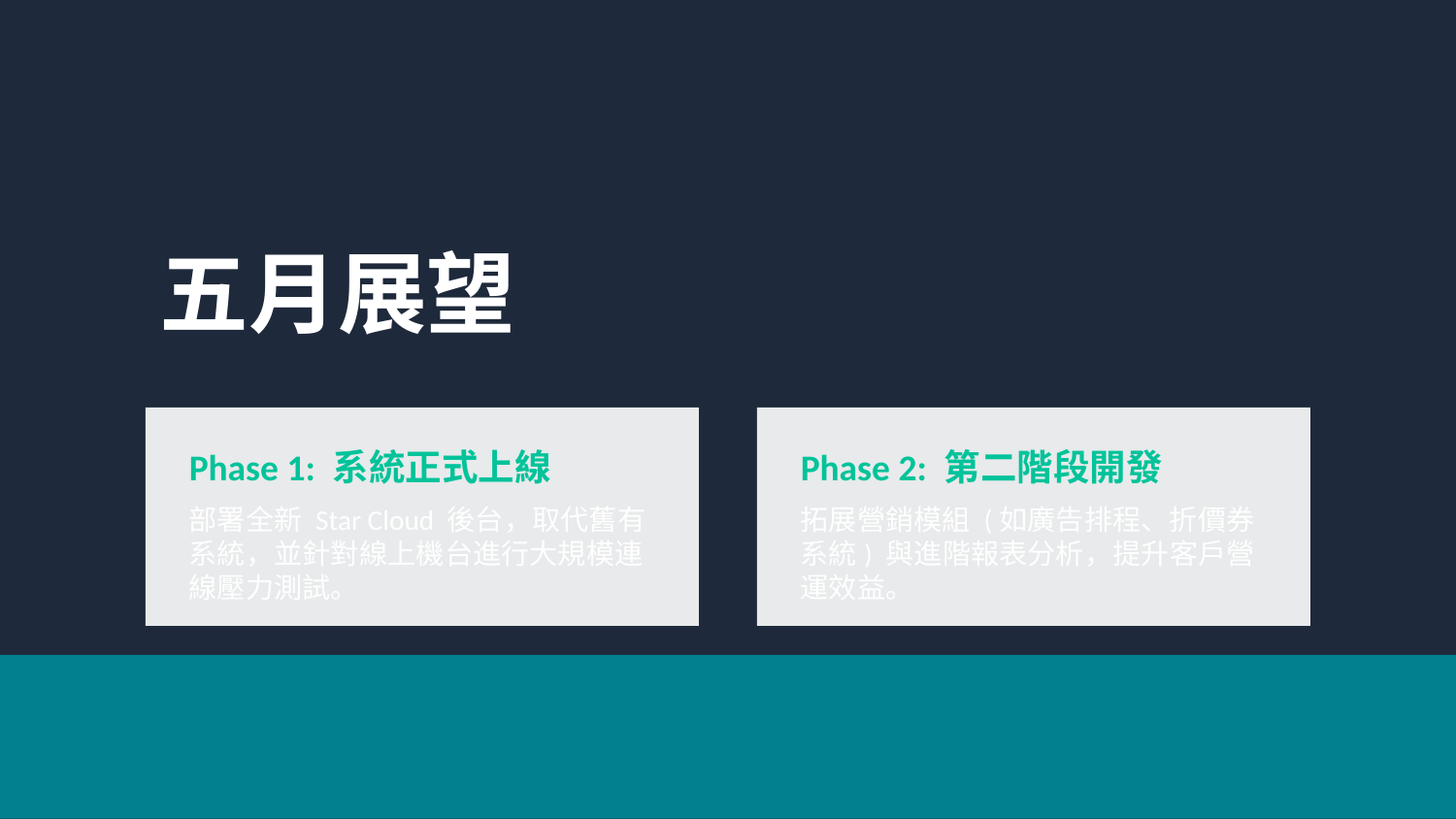

五月展望

Phase 1: 系統正式上線
Phase 2: 第二階段開發
部署全新 Star Cloud 後台，取代舊有系統，並針對線上機台進行大規模連線壓力測試。
拓展營銷模組 (如廣告排程、折價券系統) 與進階報表分析，提升客戶營運效益。